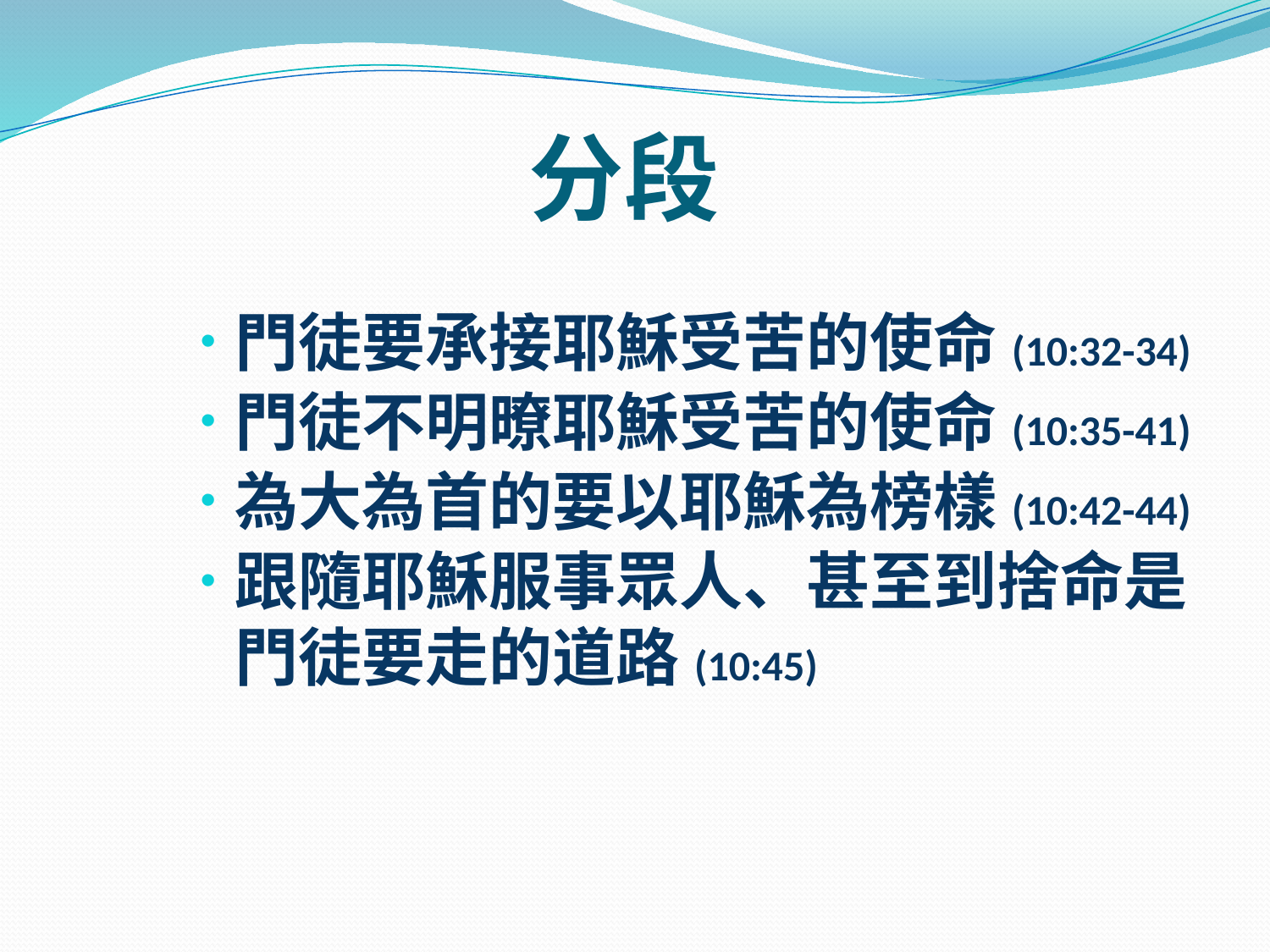

# 分段
門徒要承接耶穌受苦的使命(10:32-34)
門徒不明暸耶穌受苦的使命(10:35-41)
為大為首的要以耶穌為榜樣(10:42-44)
跟隨耶穌服事眾人、甚至到捨命是門徒要走的道路(10:45)